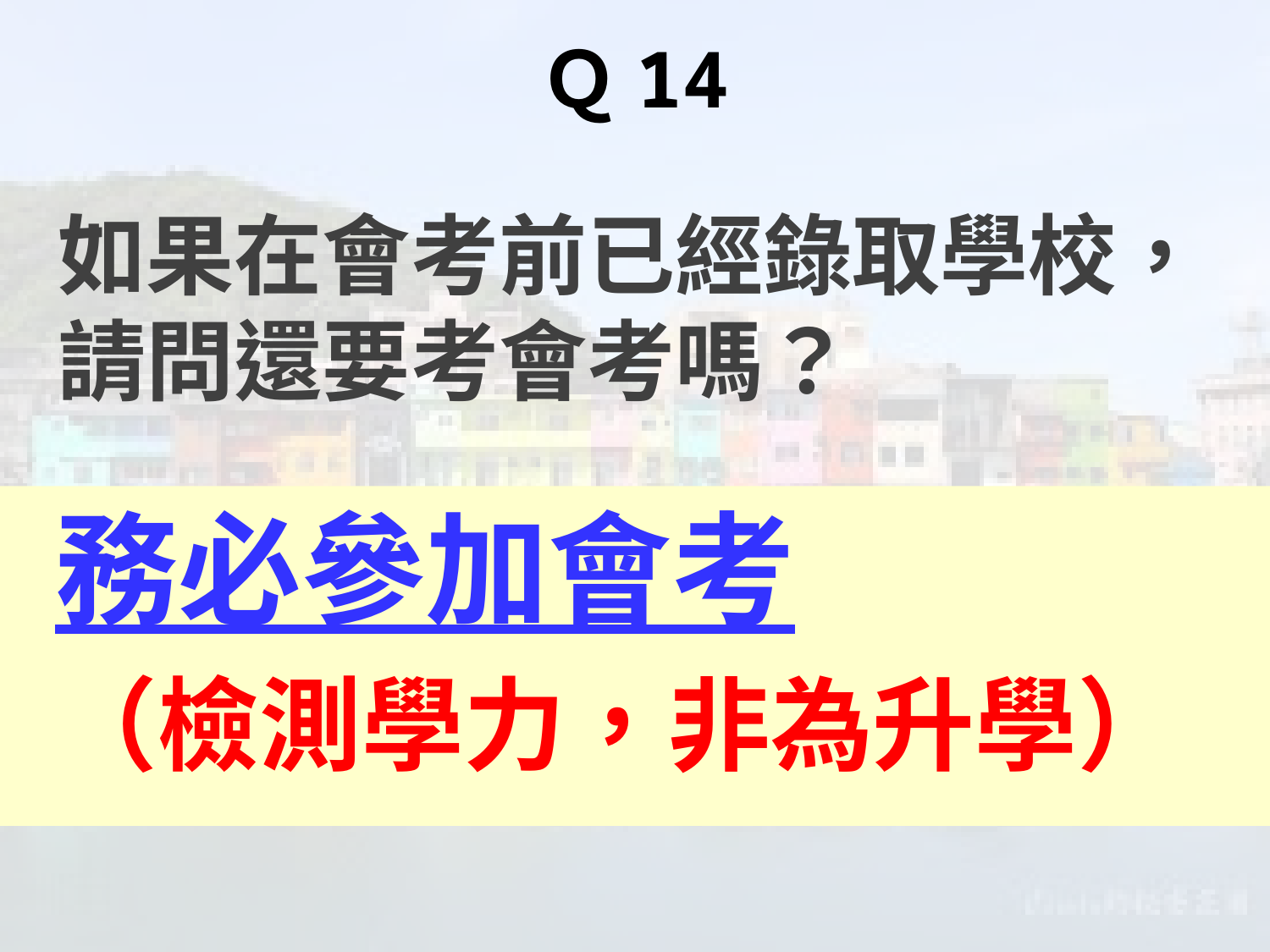

# Ｑ14
如果在會考前已經錄取學校，請問還要考會考嗎？
務必參加會考
（檢測學力，非為升學）